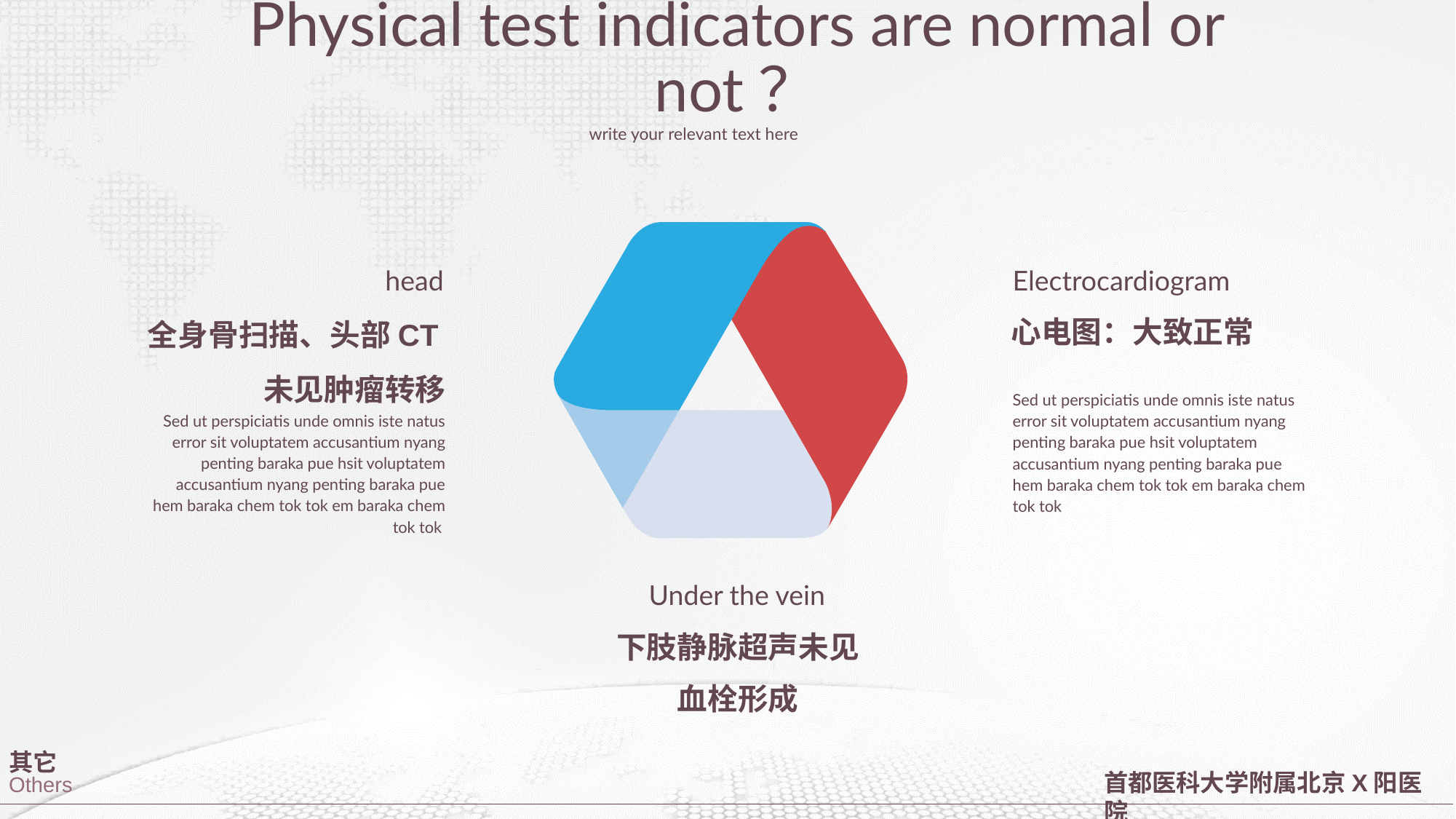

Physical test indicators are normal or not？
write your relevant text here

head
Electrocardiogram

心电图：大致正常
全身骨扫描、头部CT未见肿瘤转移
Sed ut perspiciatis unde omnis iste natus error sit voluptatem accusantium nyang penting baraka pue hsit voluptatem accusantium nyang penting baraka pue hem baraka chem tok tok em baraka chem tok tok

Sed ut perspiciatis unde omnis iste natus error sit voluptatem accusantium nyang penting baraka pue hsit voluptatem accusantium nyang penting baraka pue hem baraka chem tok tok em baraka chem tok tok
Under the vein
下肢静脉超声未见
血栓形成
其它
首都医科大学附属北京X阳医院
Others